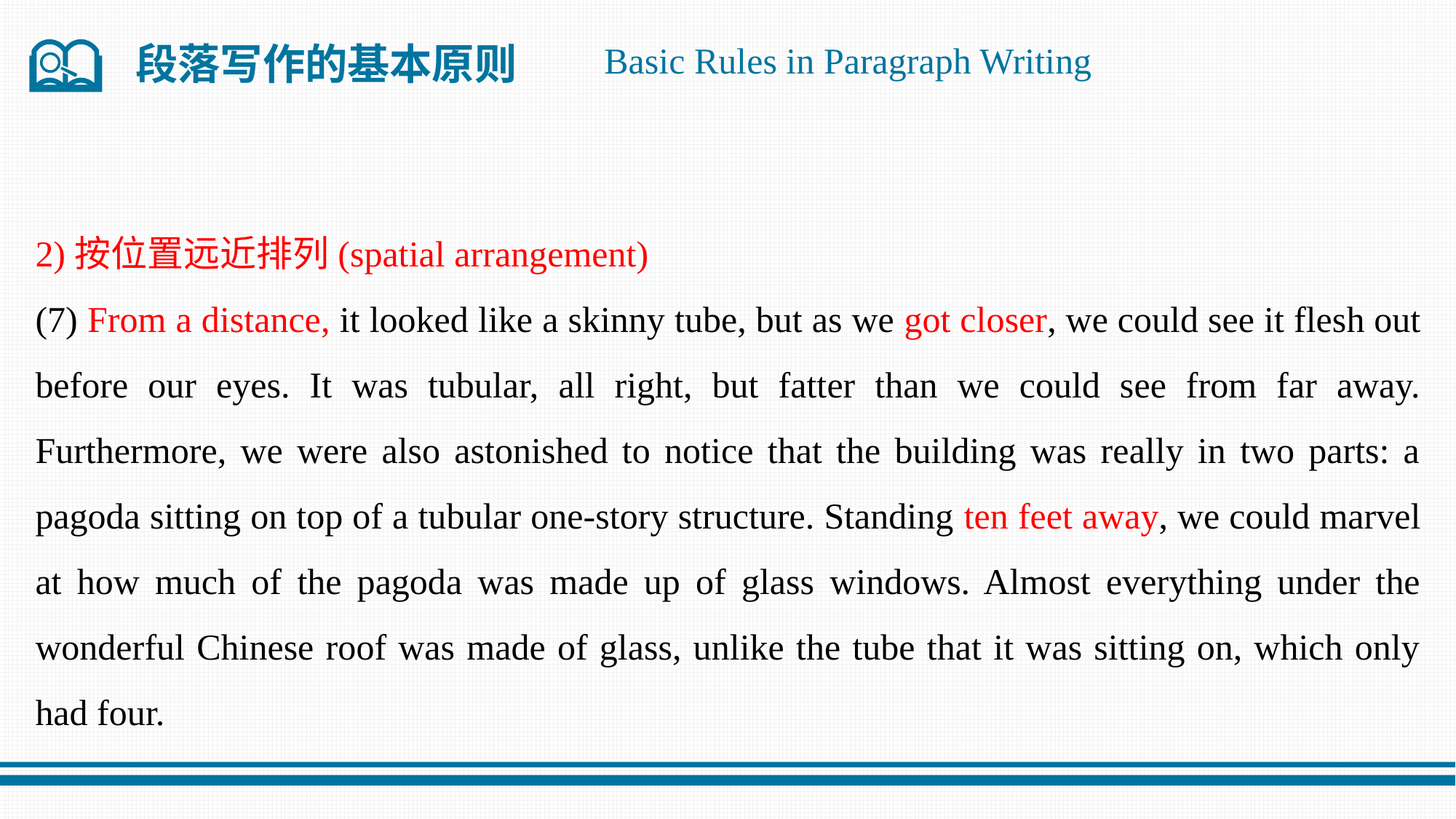

段落写作的基本原则
Basic Rules in Paragraph Writing

2)按位置远近排列(spatial arrangement)
(7) From a distance, it looked like a skinny tube, but as we got closer, we could see it flesh out before our eyes. It was tubular, all right, but fatter than we could see from far away. Furthermore, we were also astonished to notice that the building was really in two parts: a pagoda sitting on top of a tubular one-story structure. Standing ten feet away, we could marvel at how much of the pagoda was made up of glass windows. Almost everything under the wonderful Chinese roof was made of glass, unlike the tube that it was sitting on, which only had four.